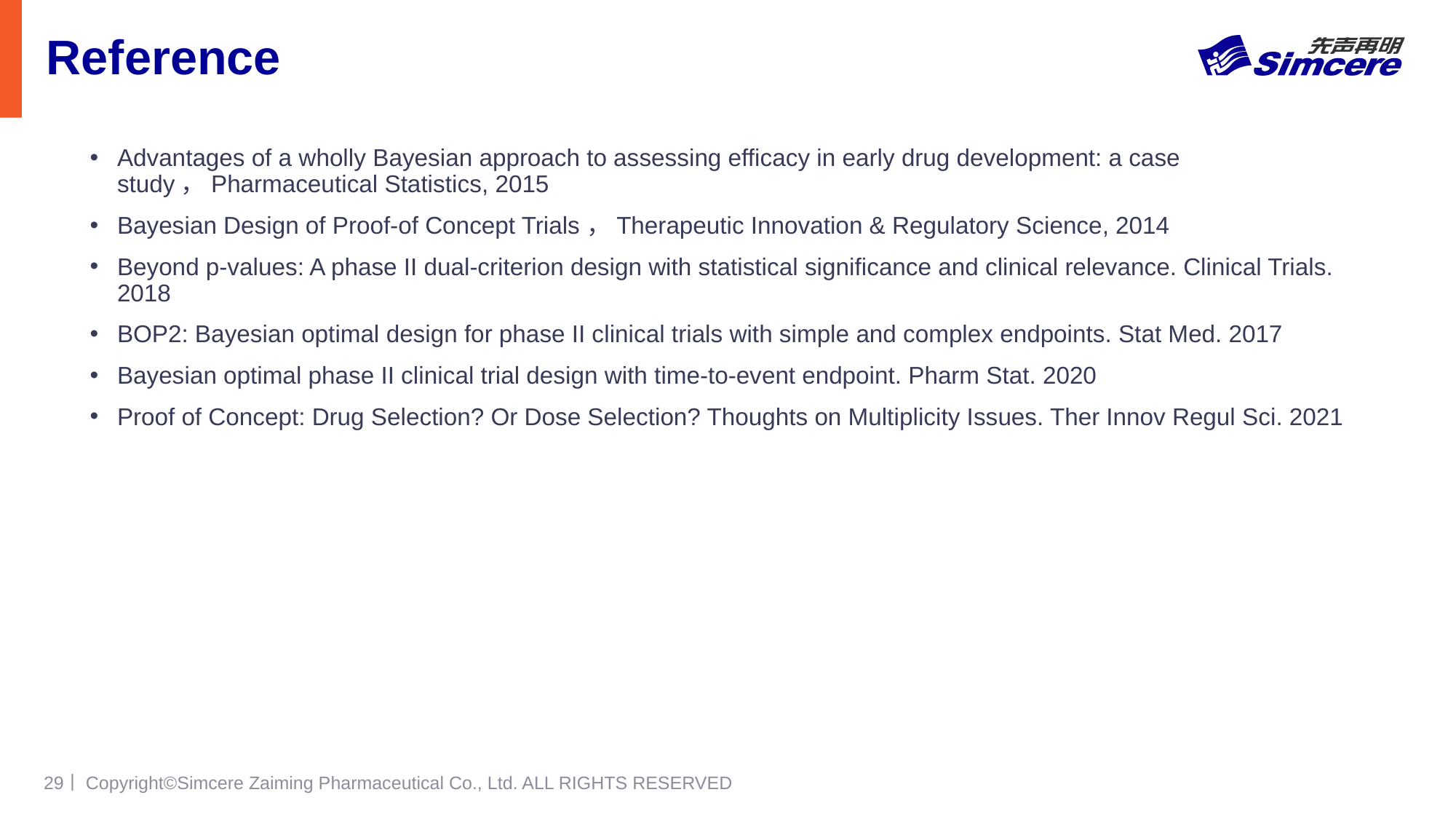

# Reference
Advantages of a wholly Bayesian approach to assessing efficacy in early drug development: a case study，Pharmaceutical Statistics, 2015
Bayesian Design of Proof-of Concept Trials，Therapeutic Innovation & Regulatory Science, 2014
Beyond p-values: A phase II dual-criterion design with statistical significance and clinical relevance. Clinical Trials. 2018
BOP2: Bayesian optimal design for phase II clinical trials with simple and complex endpoints. Stat Med. 2017
Bayesian optimal phase II clinical trial design with time-to-event endpoint. Pharm Stat. 2020
Proof of Concept: Drug Selection? Or Dose Selection? Thoughts on Multiplicity Issues. Ther Innov Regul Sci. 2021

29丨
Copyright©Simcere Zaiming Pharmaceutical Co., Ltd. ALL RIGHTS RESERVED